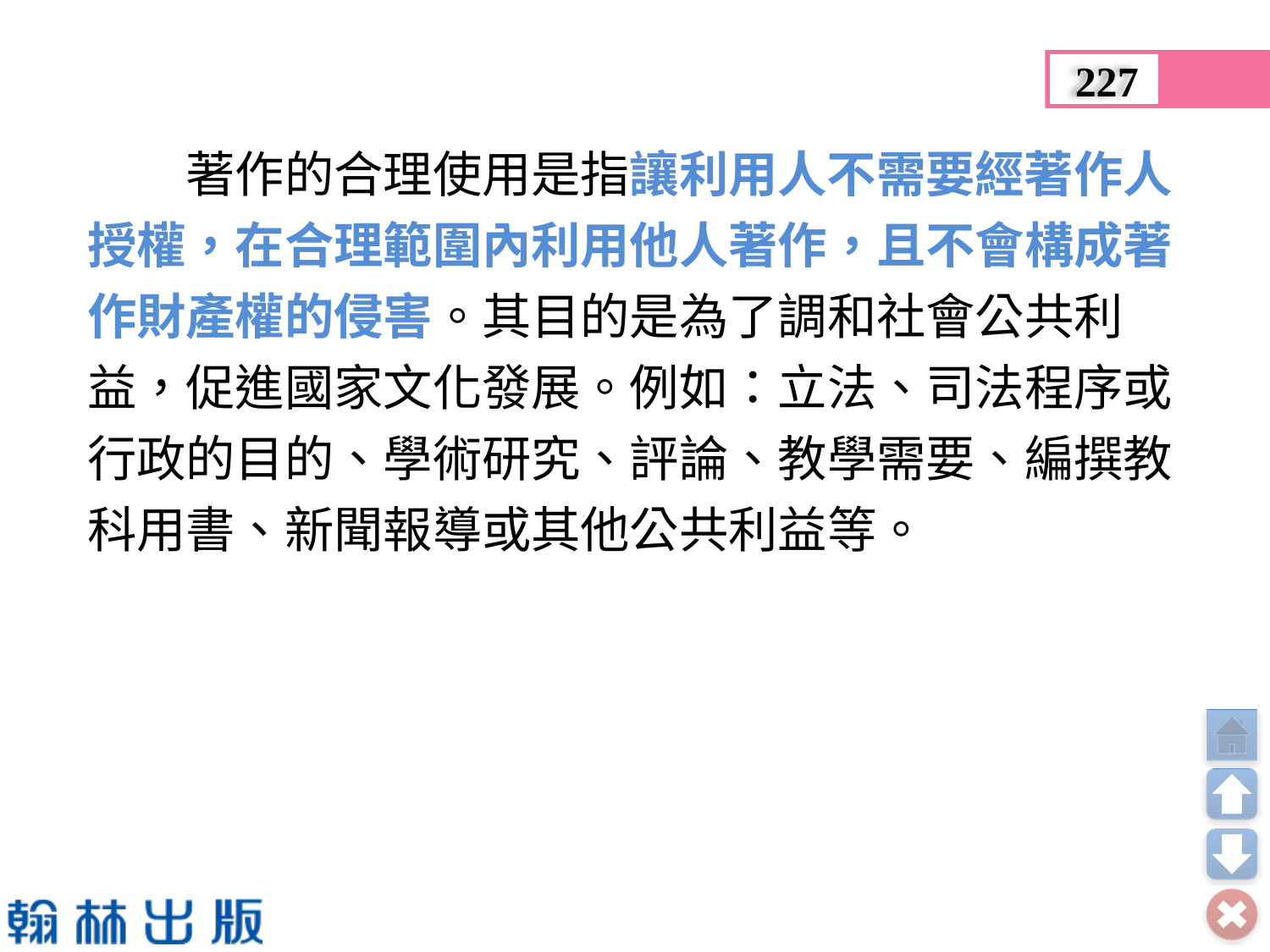

227
　　著作的合理使用是指讓利用人不需要經著作人授權，在合理範圍內利用他人著作，且不會構成著作財產權的侵害。其目的是為了調和社會公共利益，促進國家文化發展。例如：立法、司法程序或行政的目的、學術研究、評論、教學需要、編撰教科用書、新聞報導或其他公共利益等。